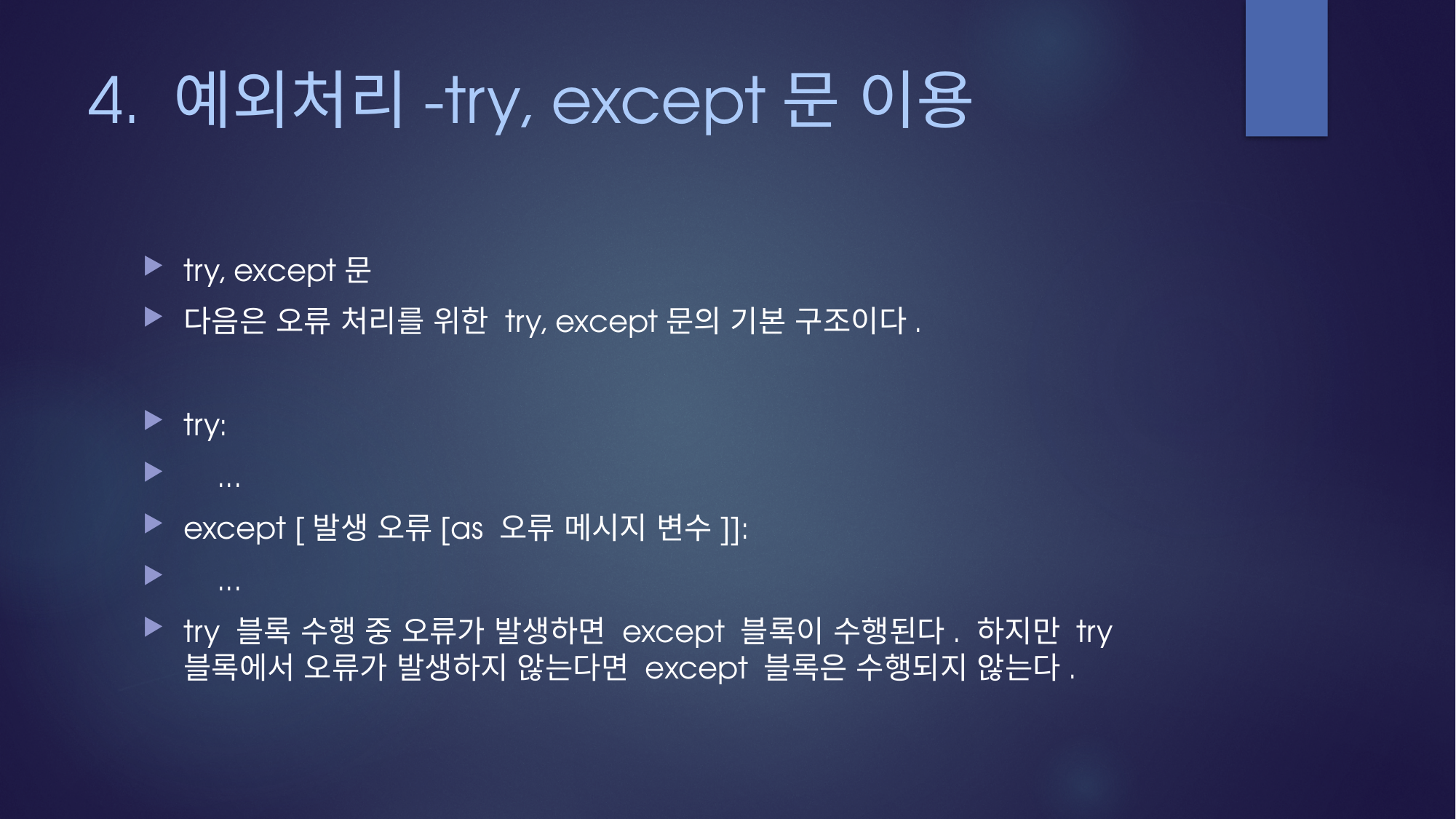

# 4. 예외처리-try, except문 이용
try, except문
다음은 오류 처리를 위한 try, except문의 기본 구조이다.

try:
    ...
except [발생 오류[as 오류 메시지 변수]]:
    ...
try 블록 수행 중 오류가 발생하면 except 블록이 수행된다. 하지만 try블록에서 오류가 발생하지 않는다면 except 블록은 수행되지 않는다.